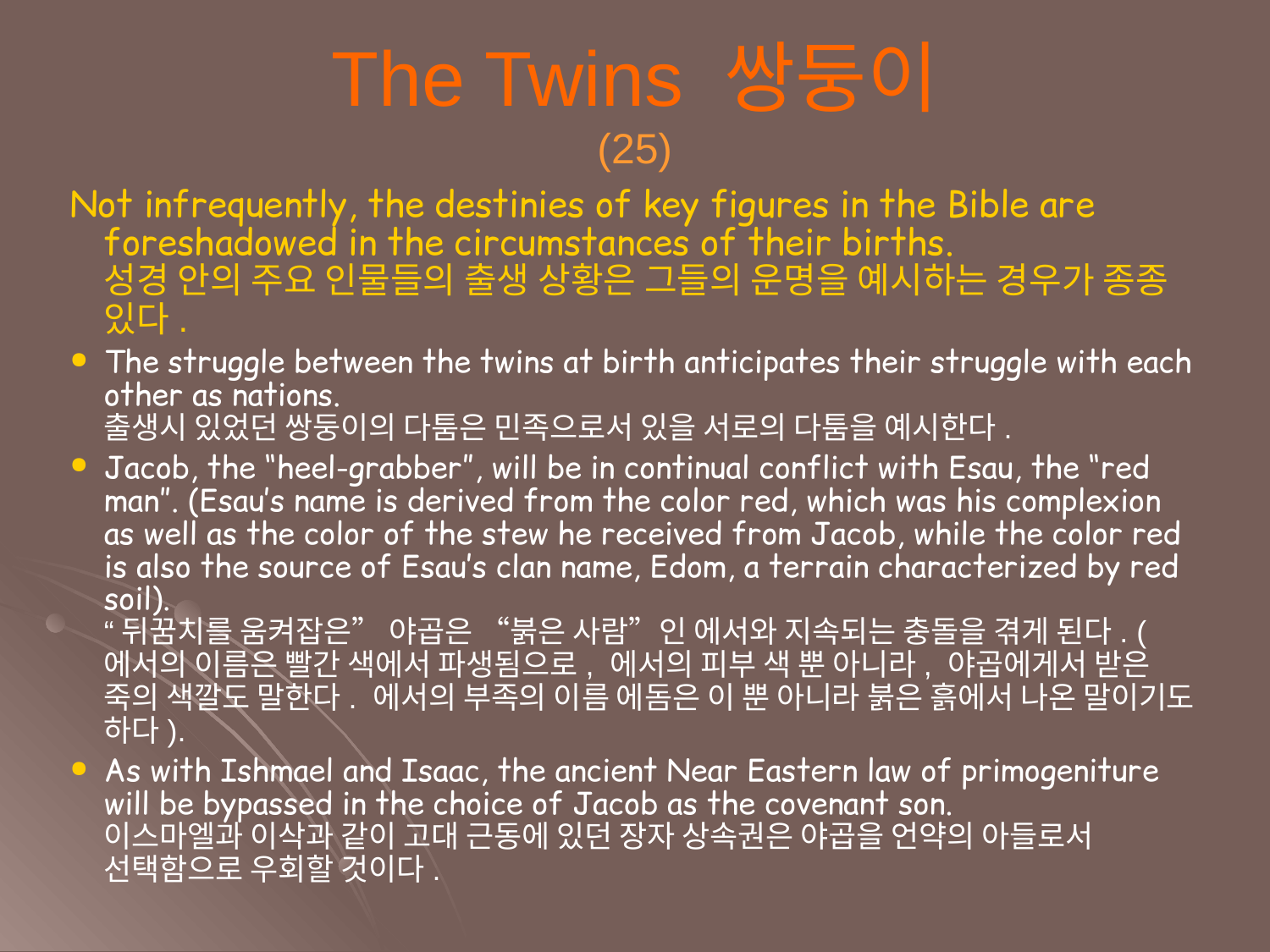

The Twins 쌍둥이
(25)
Not infrequently, the destinies of key figures in the Bible are foreshadowed in the circumstances of their births.
성경 안의 주요 인물들의 출생 상황은 그들의 운명을 예시하는 경우가 종종 있다.
The struggle between the twins at birth anticipates their struggle with each other as nations.
출생시 있었던 쌍둥이의 다툼은 민족으로서 있을 서로의 다툼을 예시한다.
Jacob, the “heel-grabber”, will be in continual conflict with Esau, the “red man”. (Esau’s name is derived from the color red, which was his complexion as well as the color of the stew he received from Jacob, while the color red is also the source of Esau’s clan name, Edom, a terrain characterized by red soil).
“뒤꿈치를 움켜잡은” 야곱은 “붉은 사람”인 에서와 지속되는 충돌을 겪게 된다. (에서의 이름은 빨간 색에서 파생됨으로, 에서의 피부 색 뿐 아니라, 야곱에게서 받은 죽의 색깔도 말한다. 에서의 부족의 이름 에돔은 이 뿐 아니라 붉은 흙에서 나온 말이기도 하다).
As with Ishmael and Isaac, the ancient Near Eastern law of primogeniture will be bypassed in the choice of Jacob as the covenant son.
이스마엘과 이삭과 같이 고대 근동에 있던 장자 상속권은 야곱을 언약의 아들로서 선택함으로 우회할 것이다.